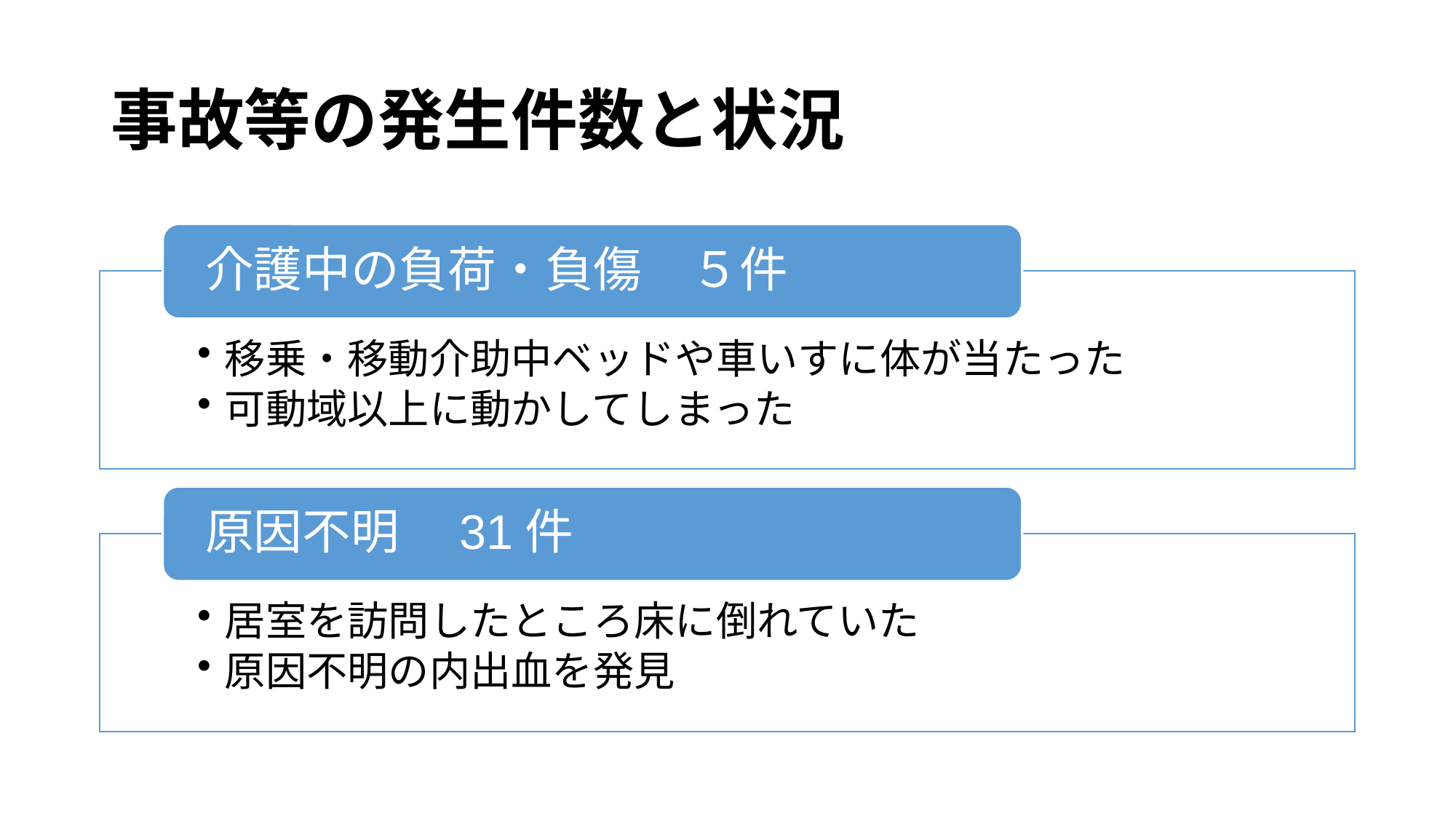

# 事故等の発生件数と状況
移乗・移動介助中ベッドや車いすに体が当たった
可動域以上に動かしてしまった
介護中の負荷・負傷　５件
居室を訪問したところ床に倒れていた
原因不明の内出血を発見
原因不明　31件